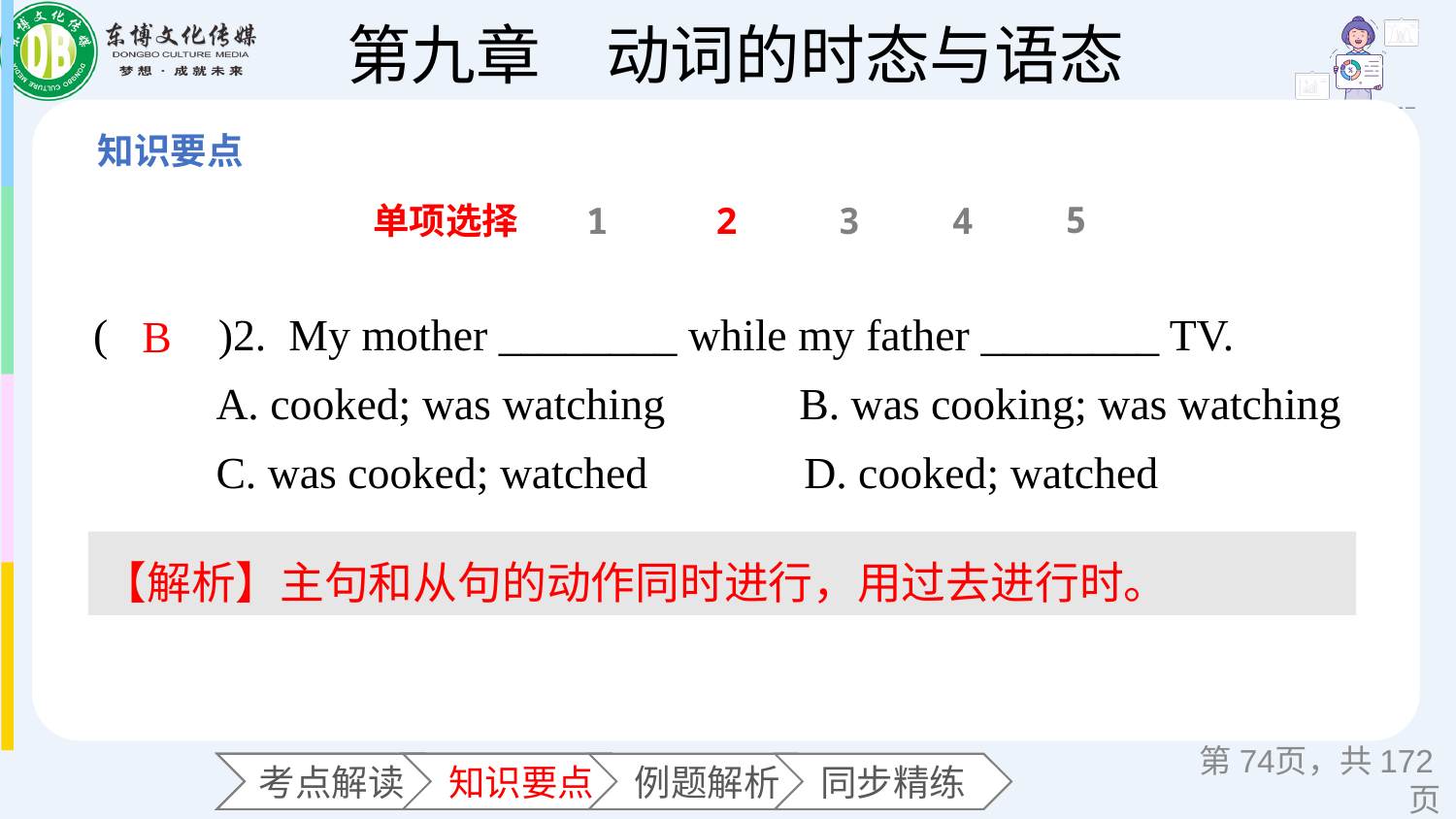

5
单项选择
1
2
3
4
(　　)2.  My mother ________ while my father ________ TV.
           A. cooked; was watching            B. was cooking; was watching
           C. was cooked; watched              D. cooked; watched
B
【解析】主句和从句的动作同时进行，用过去进行时。
第74页，共172页